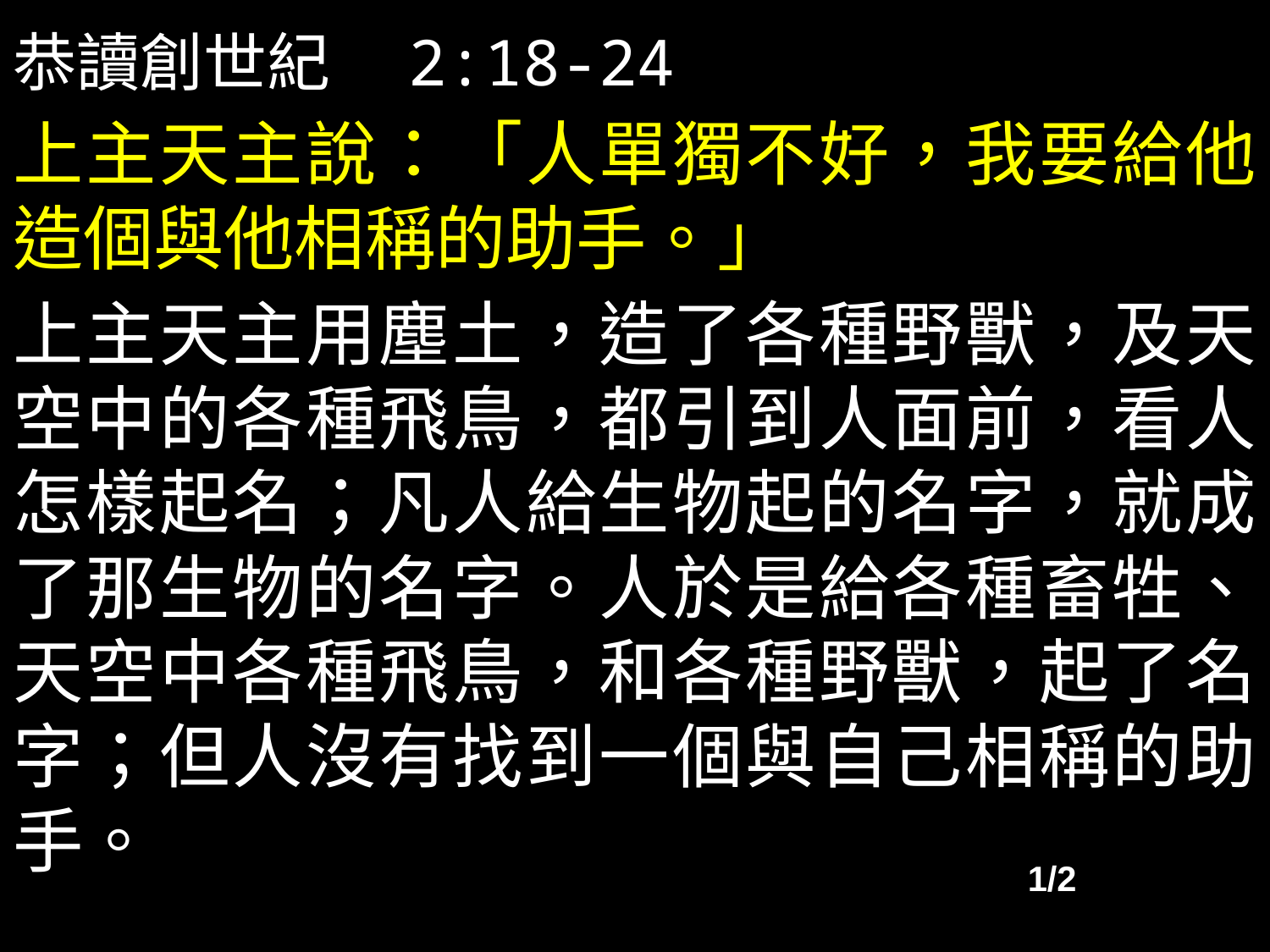

恭讀創世紀　2:18-24
上主天主說：「人單獨不好，我要給他造個與他相稱的助手。」
上主天主用塵土，造了各種野獸，及天空中的各種飛鳥，都引到人面前，看人怎樣起名；凡人給生物起的名字，就成了那生物的名字。人於是給各種畜牲、天空中各種飛鳥，和各種野獸，起了名字；但人沒有找到一個與自己相稱的助手。
1/2